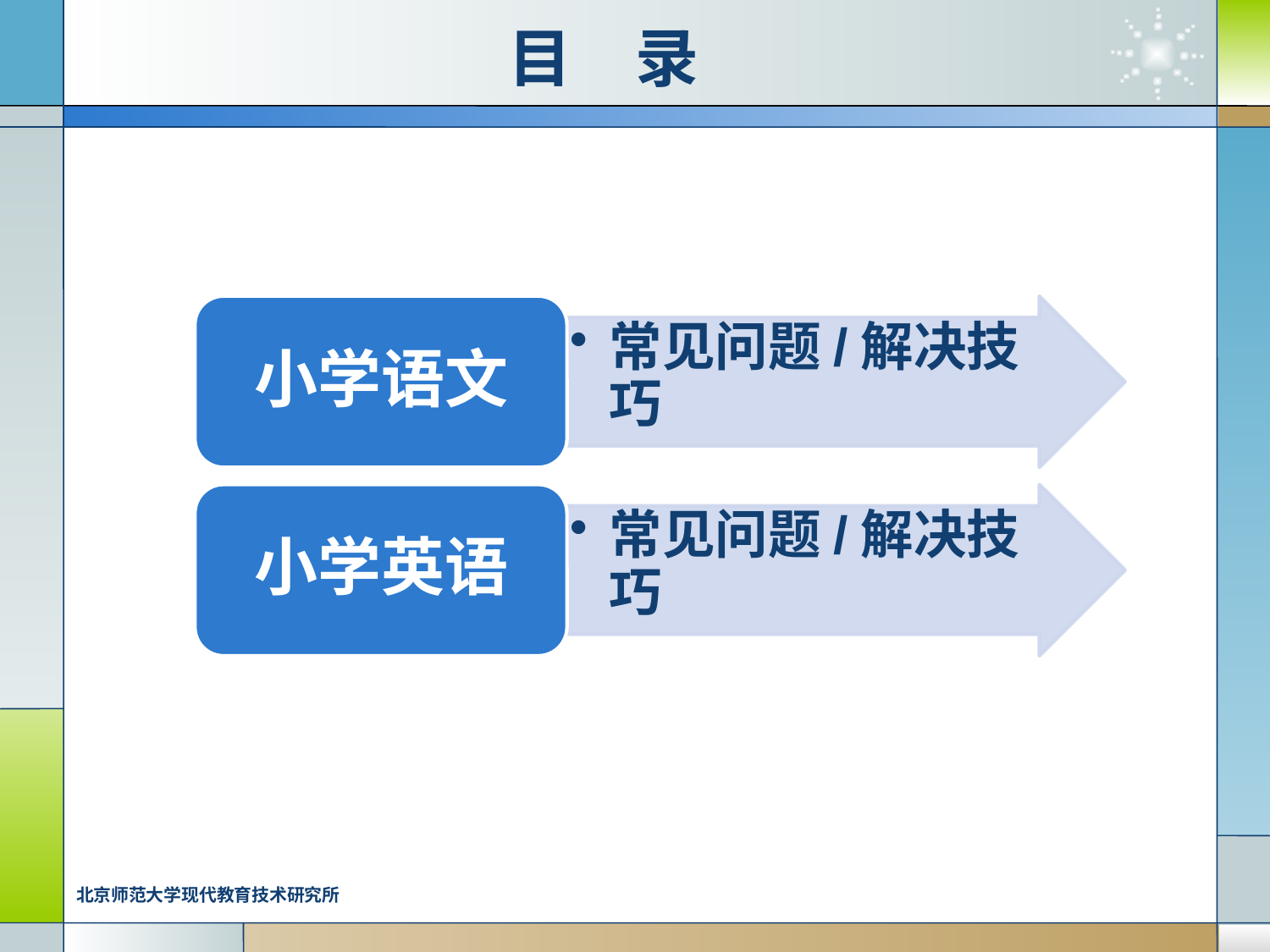

# 目	录
常见问题/解决技巧
小学语文
常见问题/解决技巧
小学英语

北京师范大学现代教育技术研究所